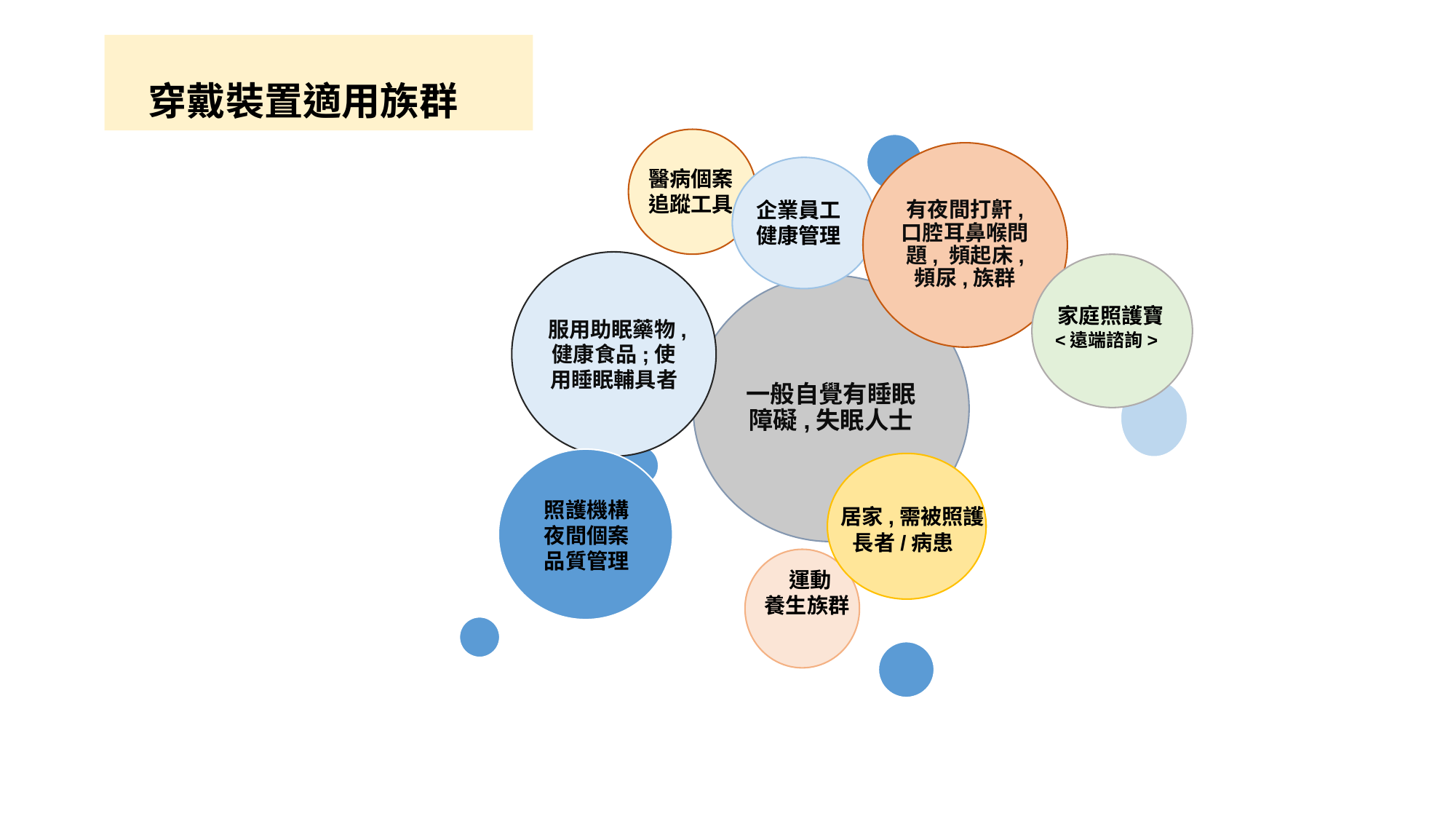

穿戴裝置適用族群
一般自覺有睡眠障礙,失眠人士
服用助眠藥物,健康食品;使用睡眠輔具者
有夜間打鼾, 口腔耳鼻喉問題, 頻起床, 頻尿,族群
醫病個案
追蹤工具
企業員工
健康管理
 家庭照護寶
  <遠端諮詢>
照護機構
夜間個案
品質管理
 居家,需被照護
    長者/病患
    運動
養生族群